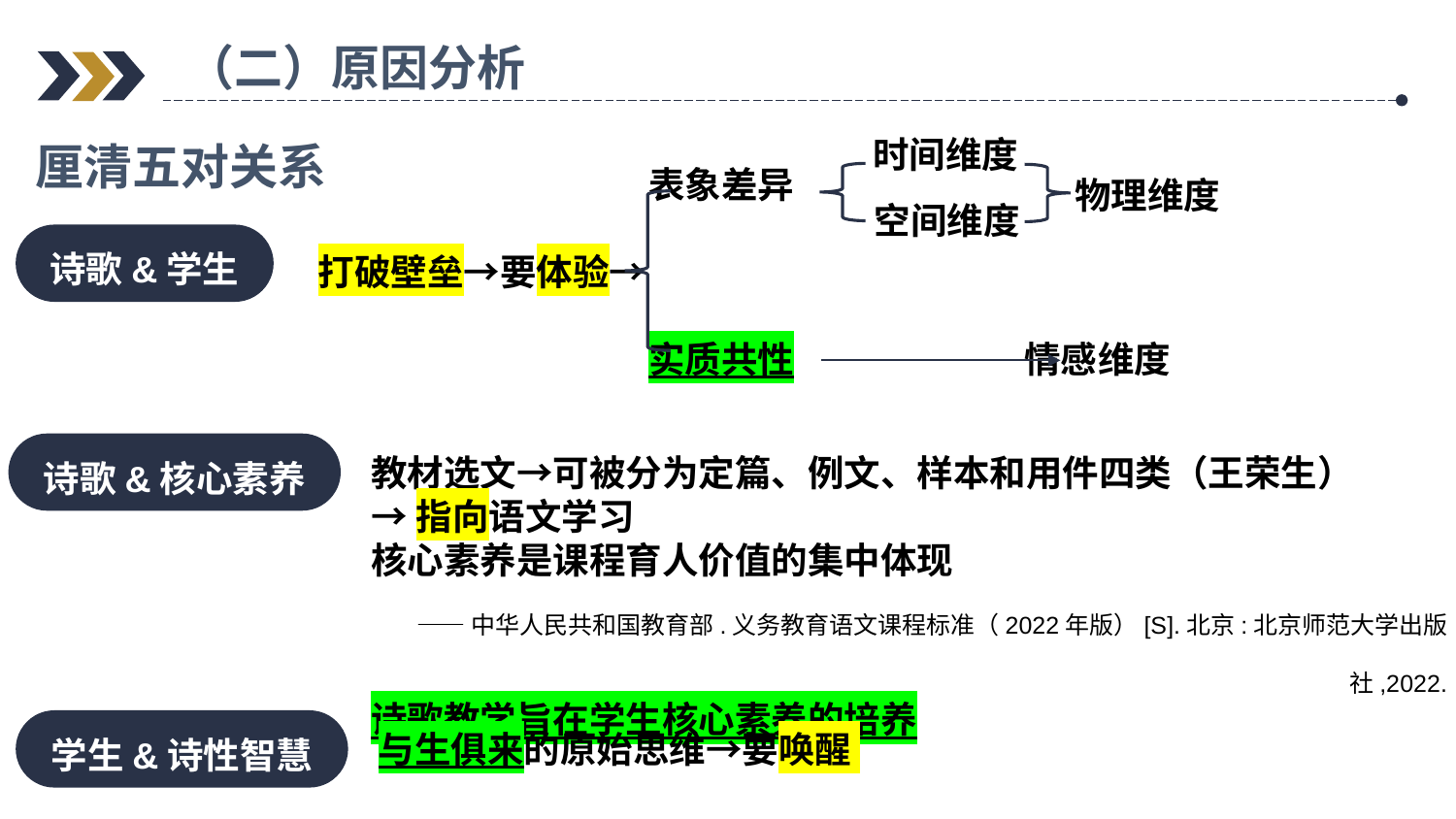

（二）原因分析

厘清五对关系
时间维度
                                       表象差异

打破壁垒→要体验→

                                       实质共性                            情感维度

物理维度
空间维度

诗歌&学生
诗歌&核心素养
教材选文→可被分为定篇、例文、样本和用件四类（王荣生）
→指向语文学习
核心素养是课程育人价值的集中体现
——中华人民共和国教育部.义务教育语文课程标准（2022年版）[S].北京:北京师范大学出版社,2022.
诗歌教学旨在学生核心素养的培养
学生&诗性智慧
与生俱来的原始思维→要唤醒